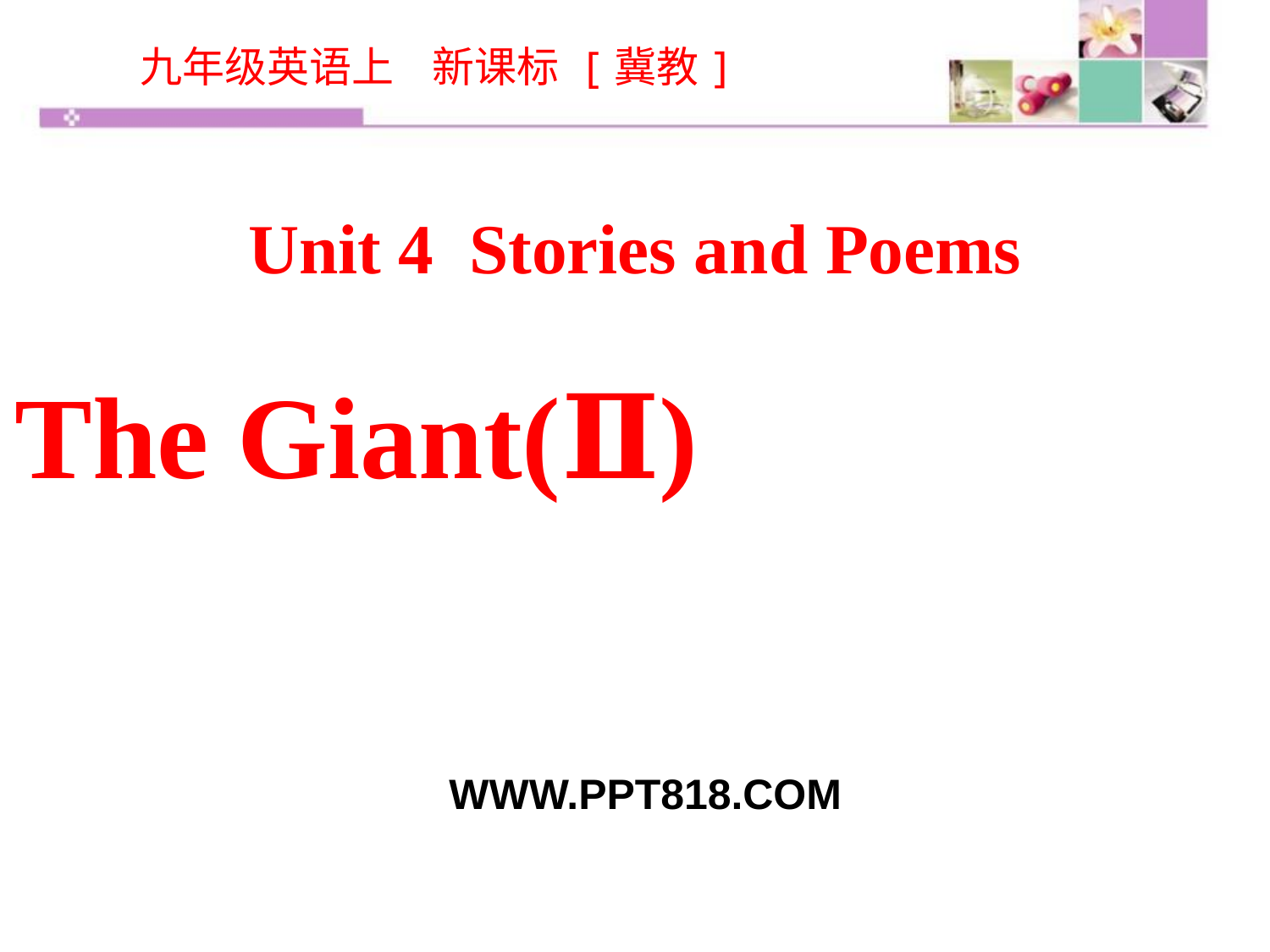

九年级英语上    新课标 [冀教]
Unit 4  Stories and Poems
The Giant(Ⅱ)
WWW.PPT818.COM